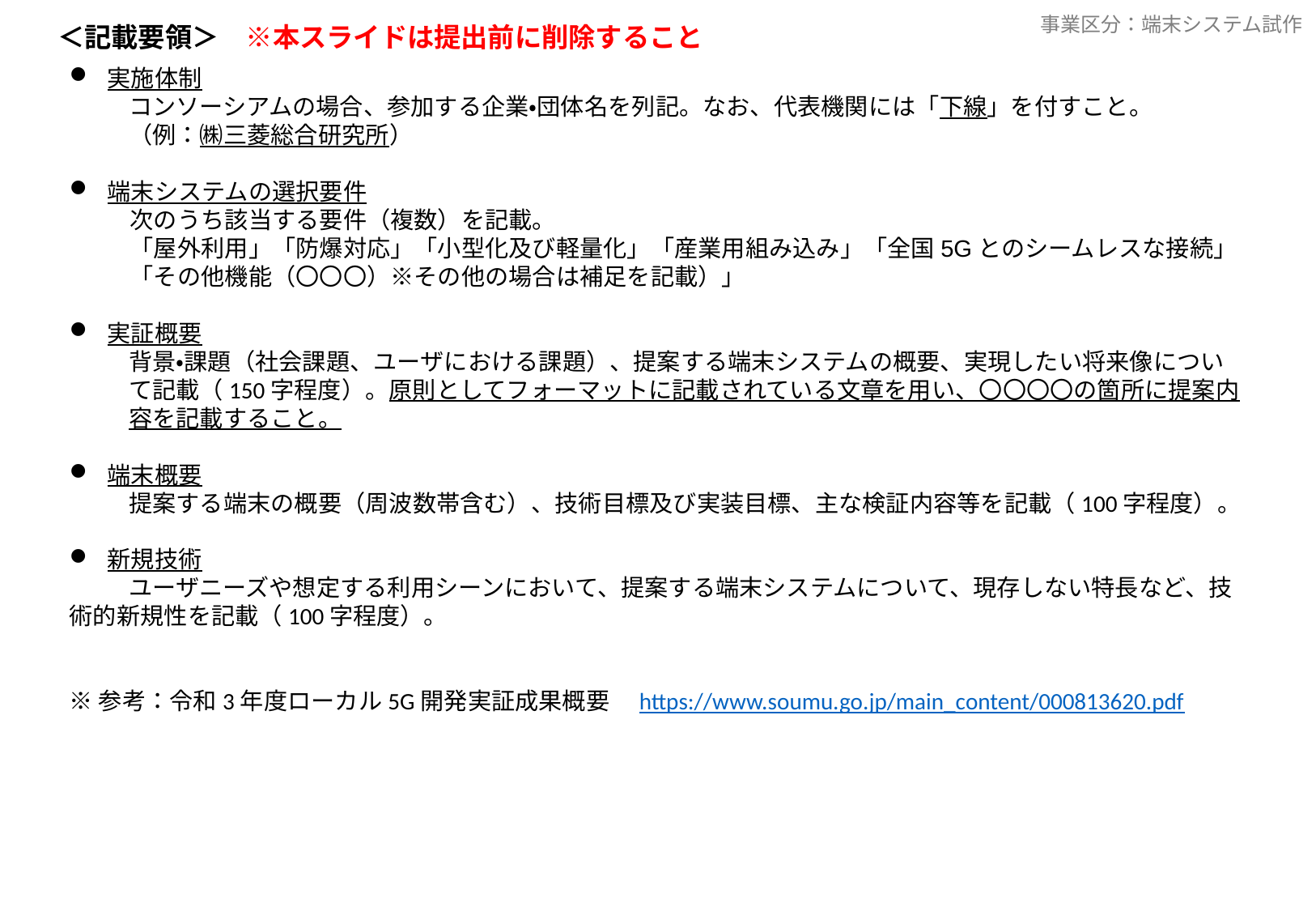

＜記載要領＞　※本スライドは提出前に削除すること
実施体制
コンソーシアムの場合、参加する企業・団体名を列記。なお、代表機関には「下線」を付すこと。
（例：㈱三菱総合研究所）

端末システムの選択要件
次のうち該当する要件（複数）を記載。
「屋外利用」「防爆対応」「小型化及び軽量化」「産業用組み込み」「全国5Gとのシームレスな接続」「その他機能（〇〇〇）※その他の場合は補足を記載）」

実証概要
背景・課題（社会課題、ユーザにおける課題）、提案する端末システムの概要、実現したい将来像について記載（150字程度）。原則としてフォーマットに記載されている文章を用い、〇〇〇〇の箇所に提案内容を記載すること。

端末概要
提案する端末の概要（周波数帯含む）、技術目標及び実装目標、主な検証内容等を記載（100字程度）。

新規技術
ユーザニーズや想定する利用シーンにおいて、提案する端末システムについて、現存しない特長など、技術的新規性を記載（100字程度）。

※参考：令和3年度ローカル5G開発実証成果概要　https://www.soumu.go.jp/main_content/000813620.pdf